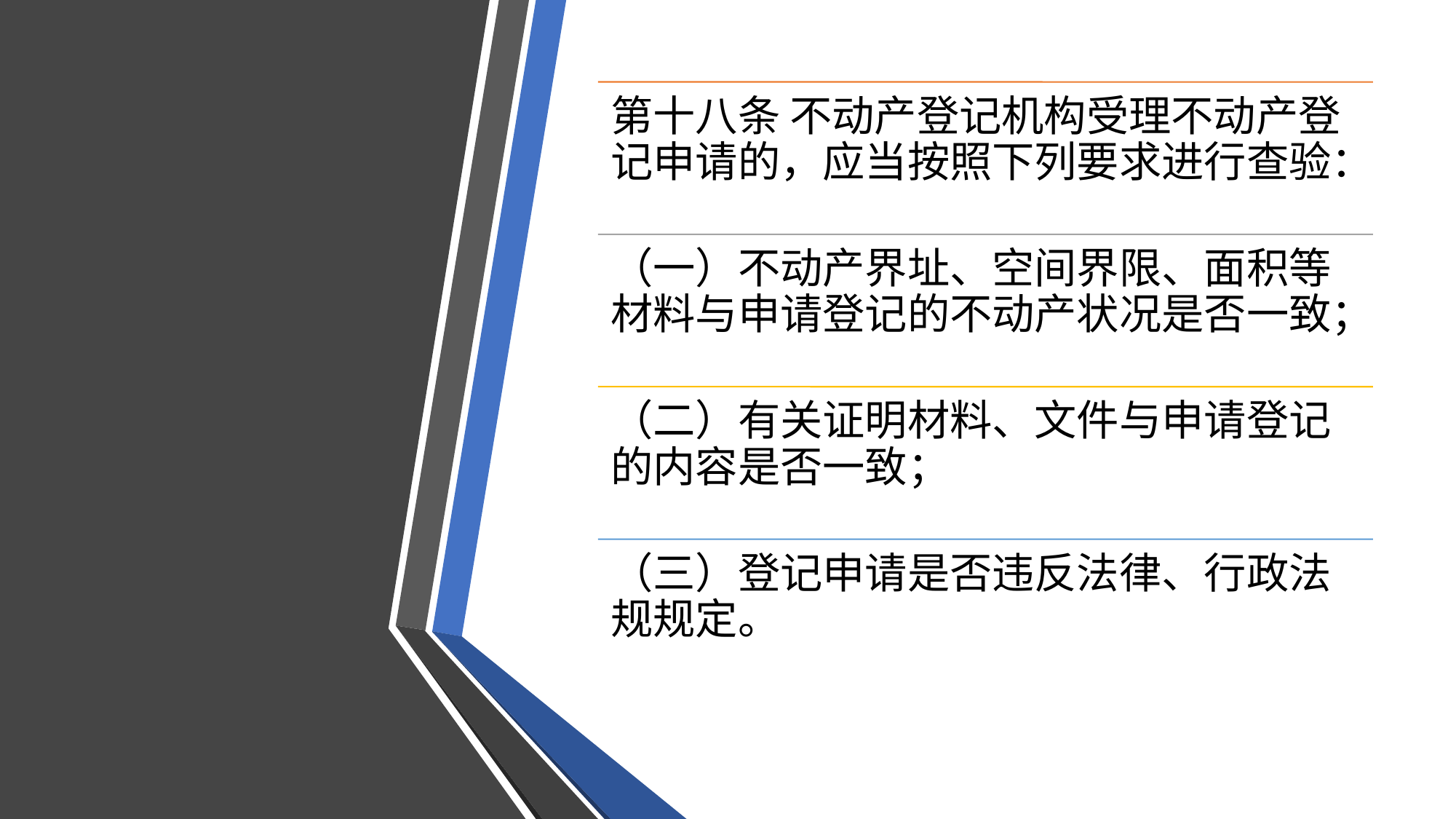

第十八条 不动产登记机构受理不动产登记申请的，应当按照下列要求进行查验：
（一）不动产界址、空间界限、面积等材料与申请登记的不动产状况是否一致；
（二）有关证明材料、文件与申请登记的内容是否一致；
（三）登记申请是否违反法律、行政法规规定。